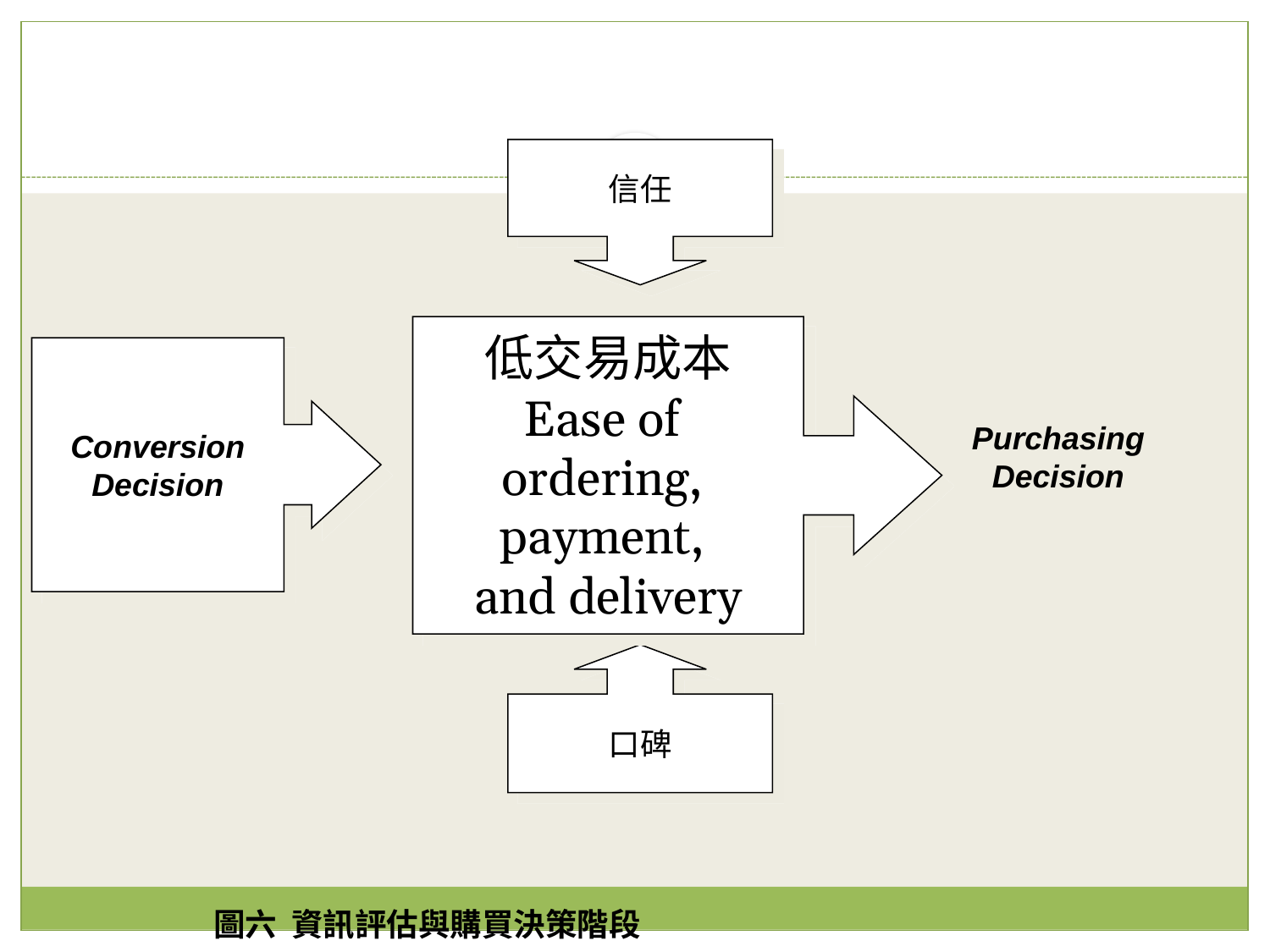

#
信任
23
低交易成本
Ease of
ordering,
payment,
and delivery
Conversion
Decision
Purchasing Decision
口碑
圖六  資訊評估與購買決策階段